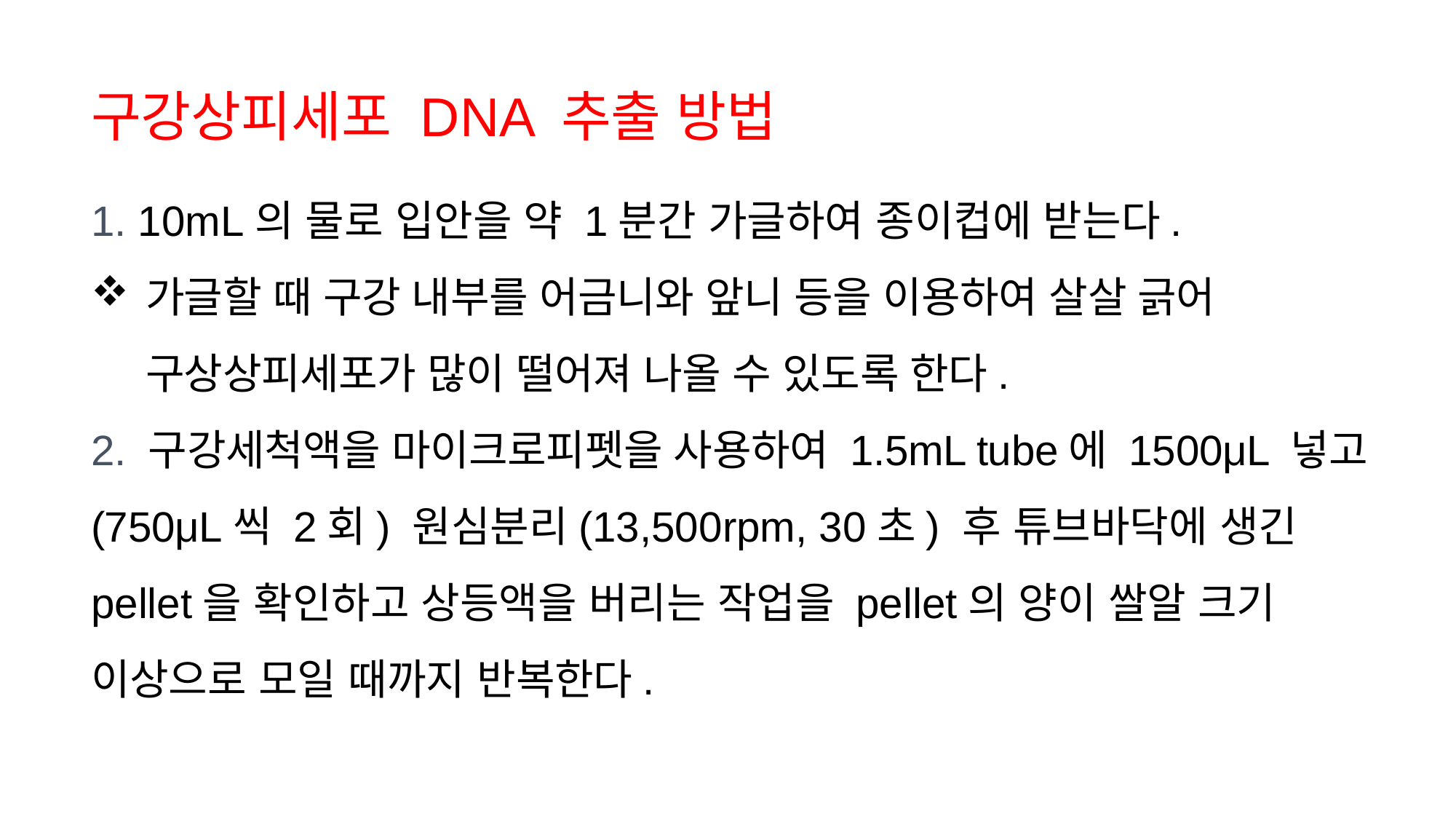

구강상피세포 DNA 추출 방법
1. 10mL의 물로 입안을 약 1분간 가글하여 종이컵에 받는다.
가글할 때 구강 내부를 어금니와 앞니 등을 이용하여 살살 긁어 구상상피세포가 많이 떨어져 나올 수 있도록 한다.
2. 구강세척액을 마이크로피펫을 사용하여 1.5mL tube에 1500μL 넣고(750μL씩 2회) 원심분리(13,500rpm, 30초) 후 튜브바닥에 생긴 pellet을 확인하고 상등액을 버리는 작업을 pellet의 양이 쌀알 크기 이상으로 모일 때까지 반복한다.